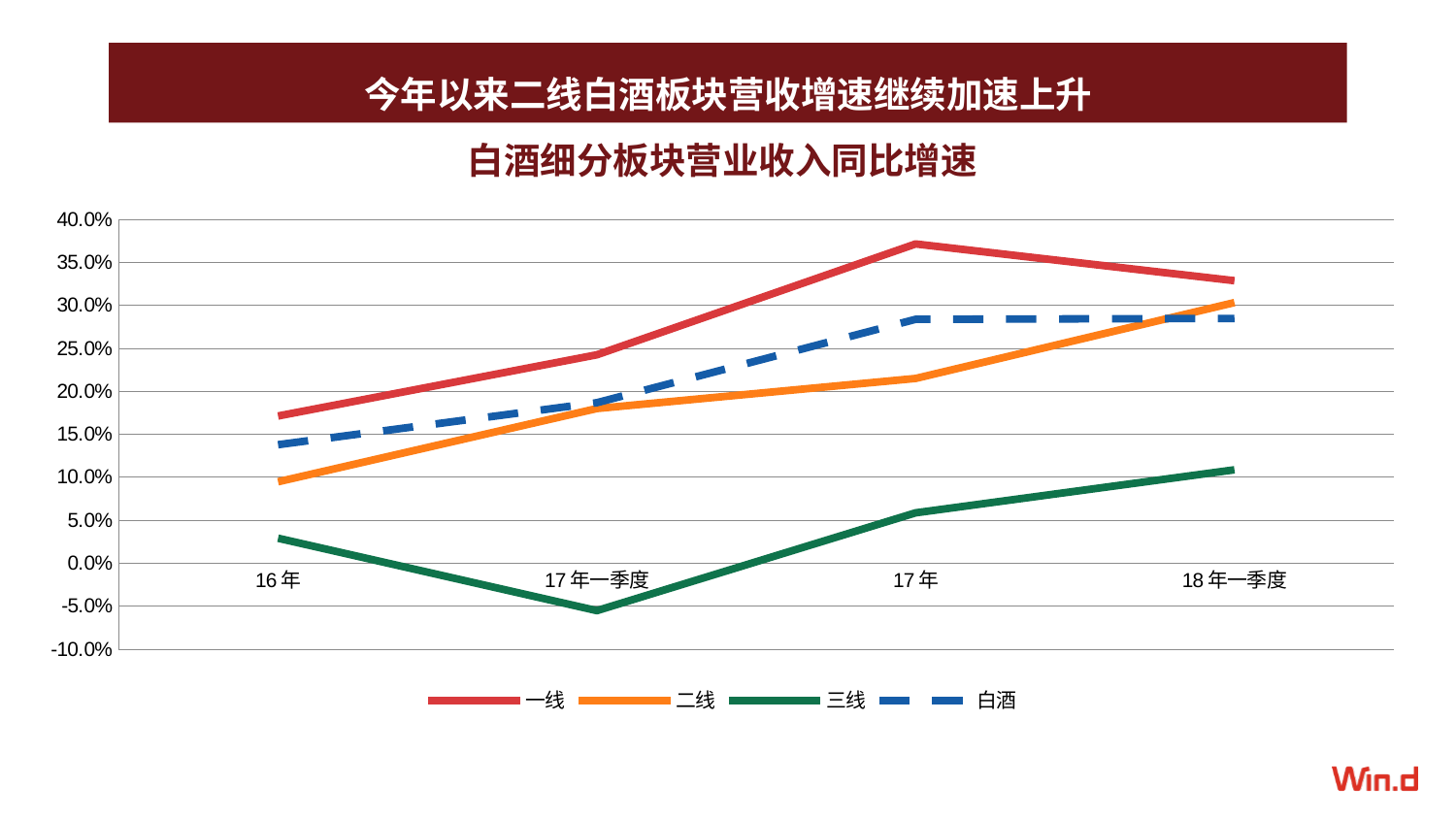

今年以来二线白酒板块营收增速继续加速上升

### Chart: 白酒细分板块营业收入同比增速

| Category | 一线 | 二线 | 三线 | 白酒 |
|---|---|---|---|---|
| 16年 | 0.17136700000000019 | 0.09480300000000003 | 0.029161000000000003 | 0.13793800000000023 |
| 17年一季度 | 0.242683 | 0.180131 | -0.055180999999999994 | 0.18690500000000027 |
| 17年 | 0.371593 | 0.21508700000000017 | 0.058657 | 0.2839090000000001 |
| 18年一季度 | 0.32887200000000066 | 0.3034190000000004 | 0.10876700000000009 | 0.284951 |